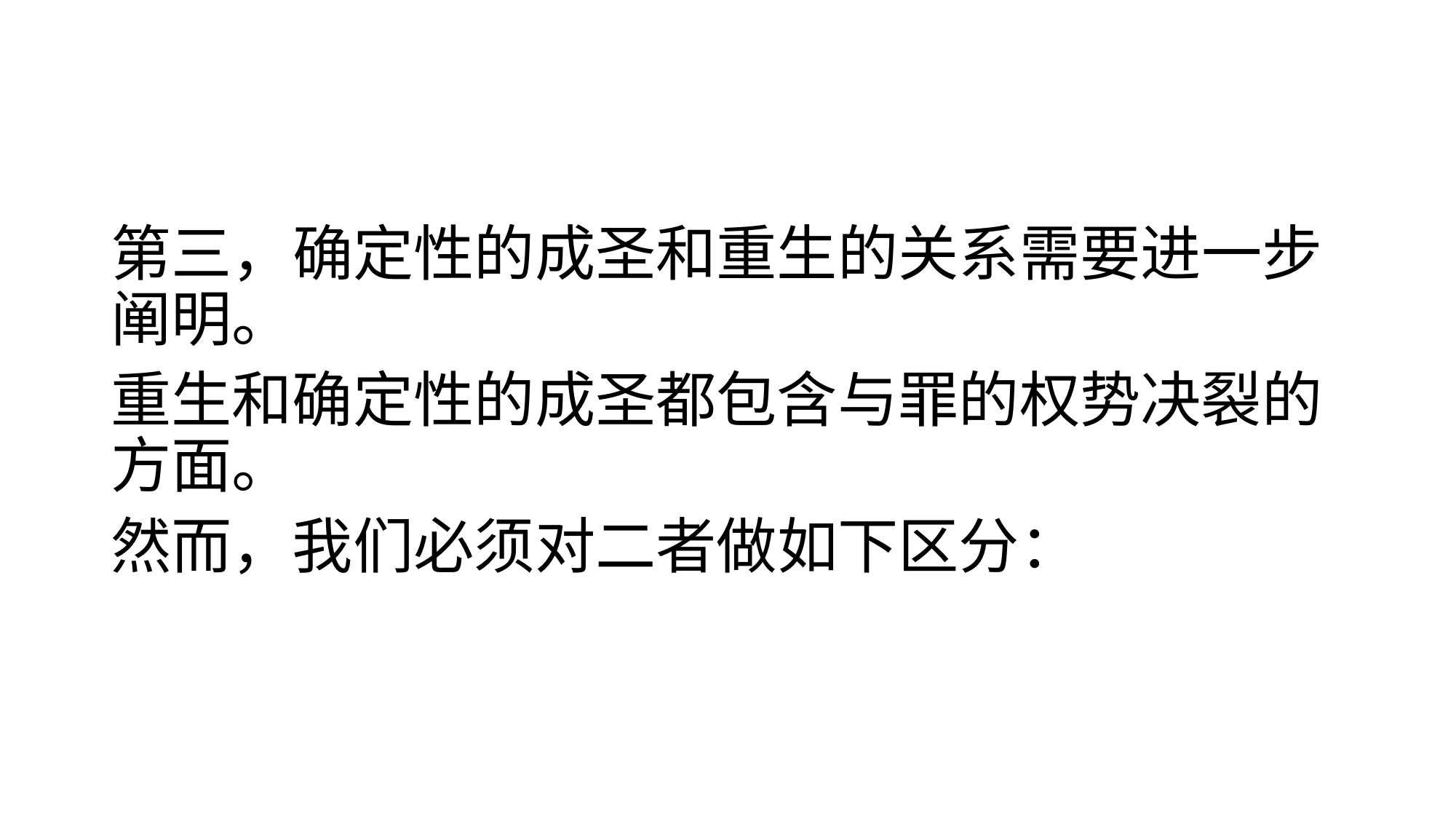

#
第三，确定性的成圣和重生的关系需要进一步阐明。
重生和确定性的成圣都包含与罪的权势决裂的方面。
然而，我们必须对二者做如下区分：